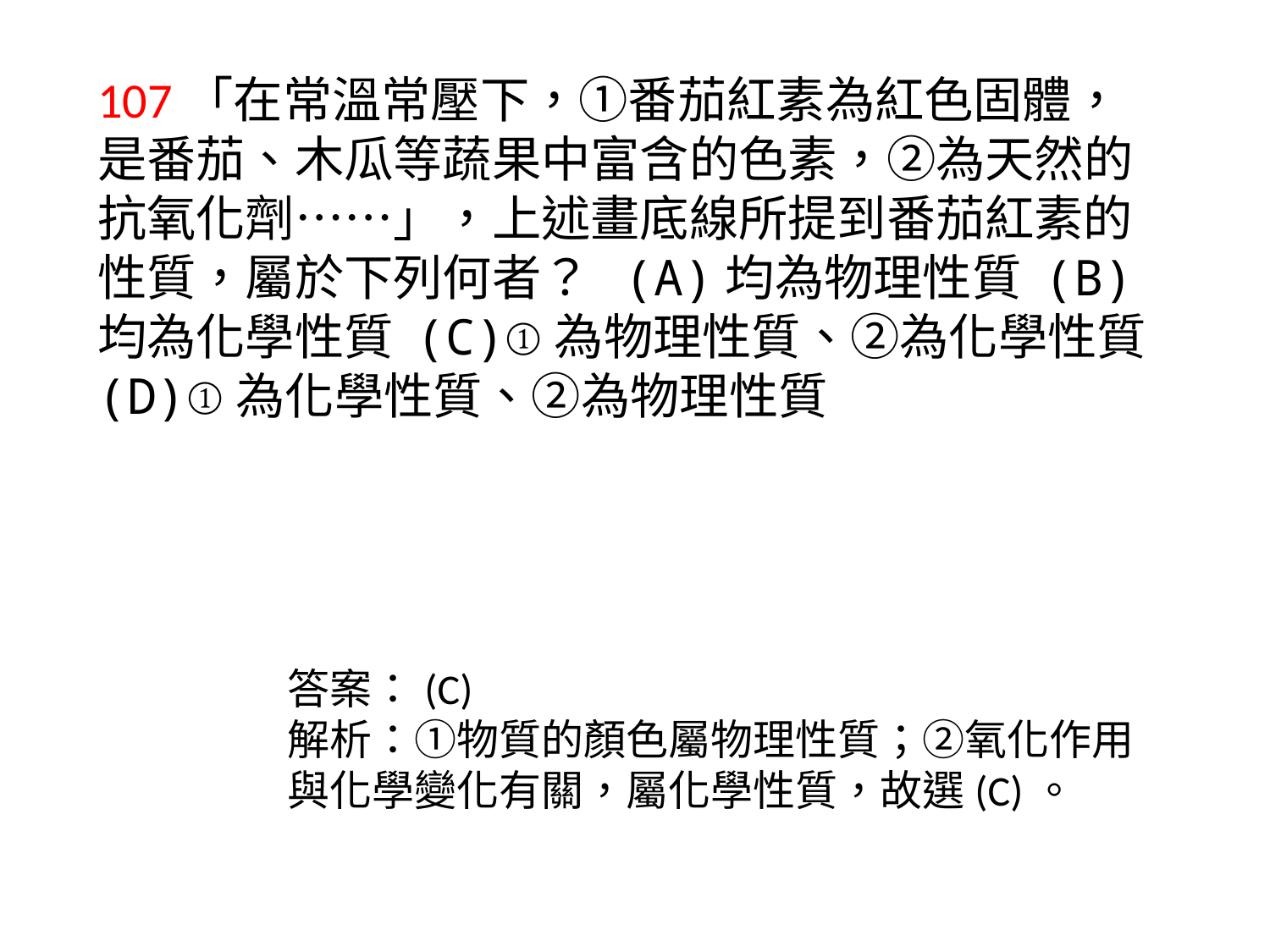

107「在常溫常壓下，①番茄紅素為紅色固體，是番茄、木瓜等蔬果中富含的色素，②為天然的抗氧化劑……」，上述畫底線所提到番茄紅素的性質，屬於下列何者？  (A)均為物理性質 (B)均為化學性質 (C)①為物理性質、②為化學性質 (D)①為化學性質、②為物理性質
答案：(C)
解析：①物質的顏色屬物理性質；②氧化作用與化學變化有關，屬化學性質，故選(C)。